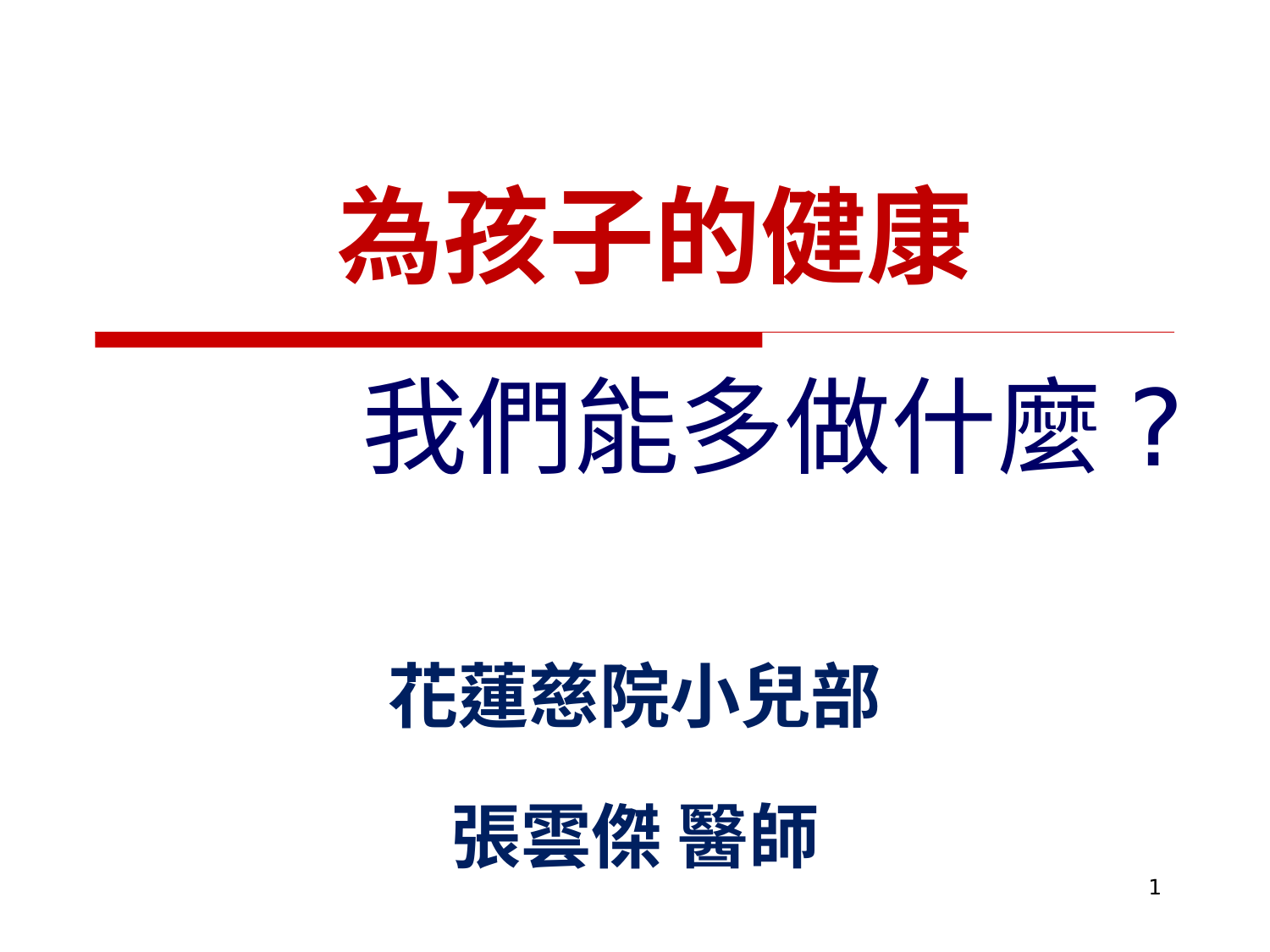

# 為孩子的健康 我們能多做什麼?
花蓮慈院小兒部
張雲傑 醫師
1